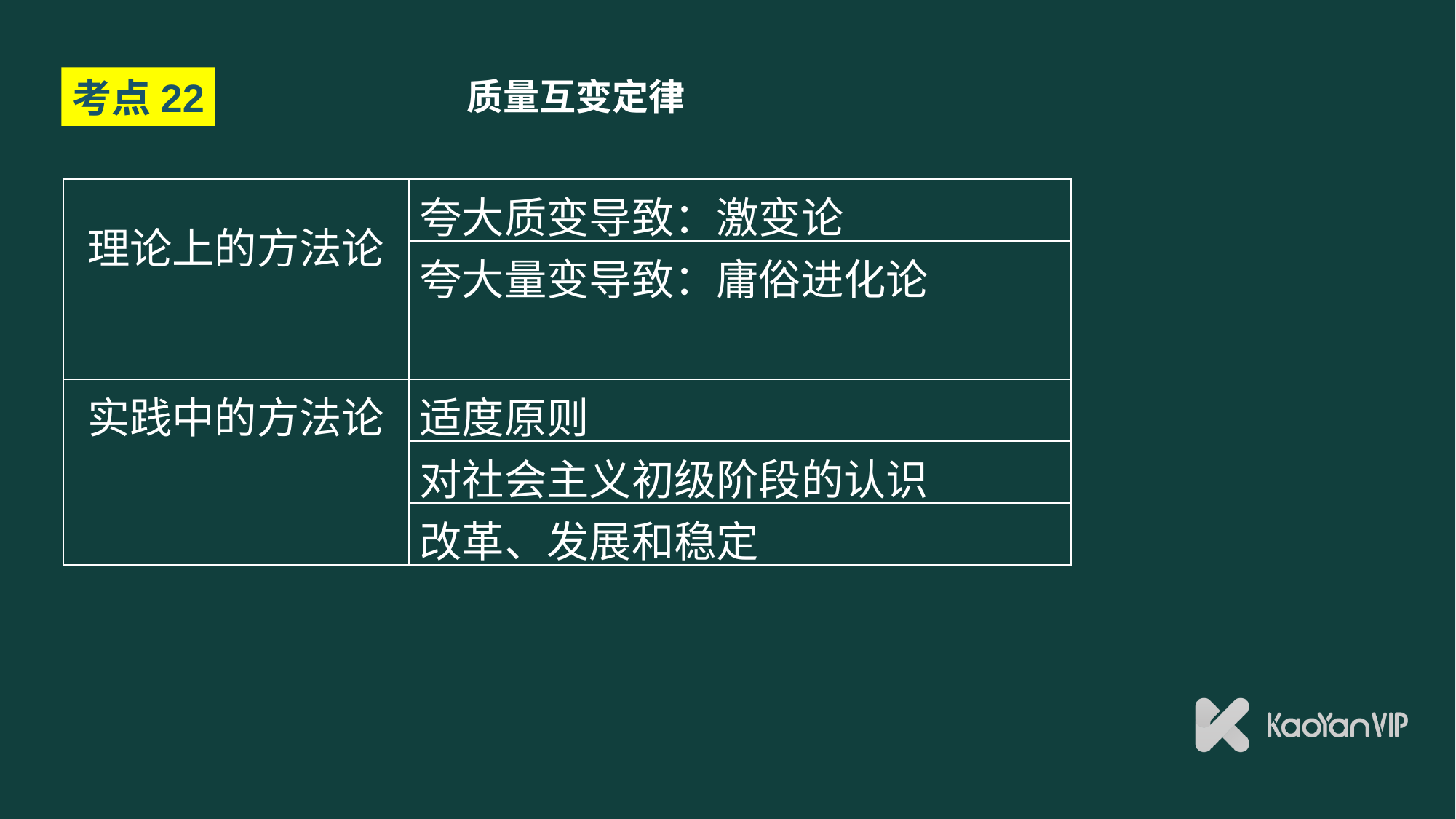

# 质量互变定律
考点22
| 理论上的方法论 | 夸大质变导致：激变论 |
| --- | --- |
|  | 夸大量变导致：庸俗进化论 |
| 实践中的方法论 | 适度原则 |
|  | 对社会主义初级阶段的认识 |
|  | 改革、发展和稳定 |